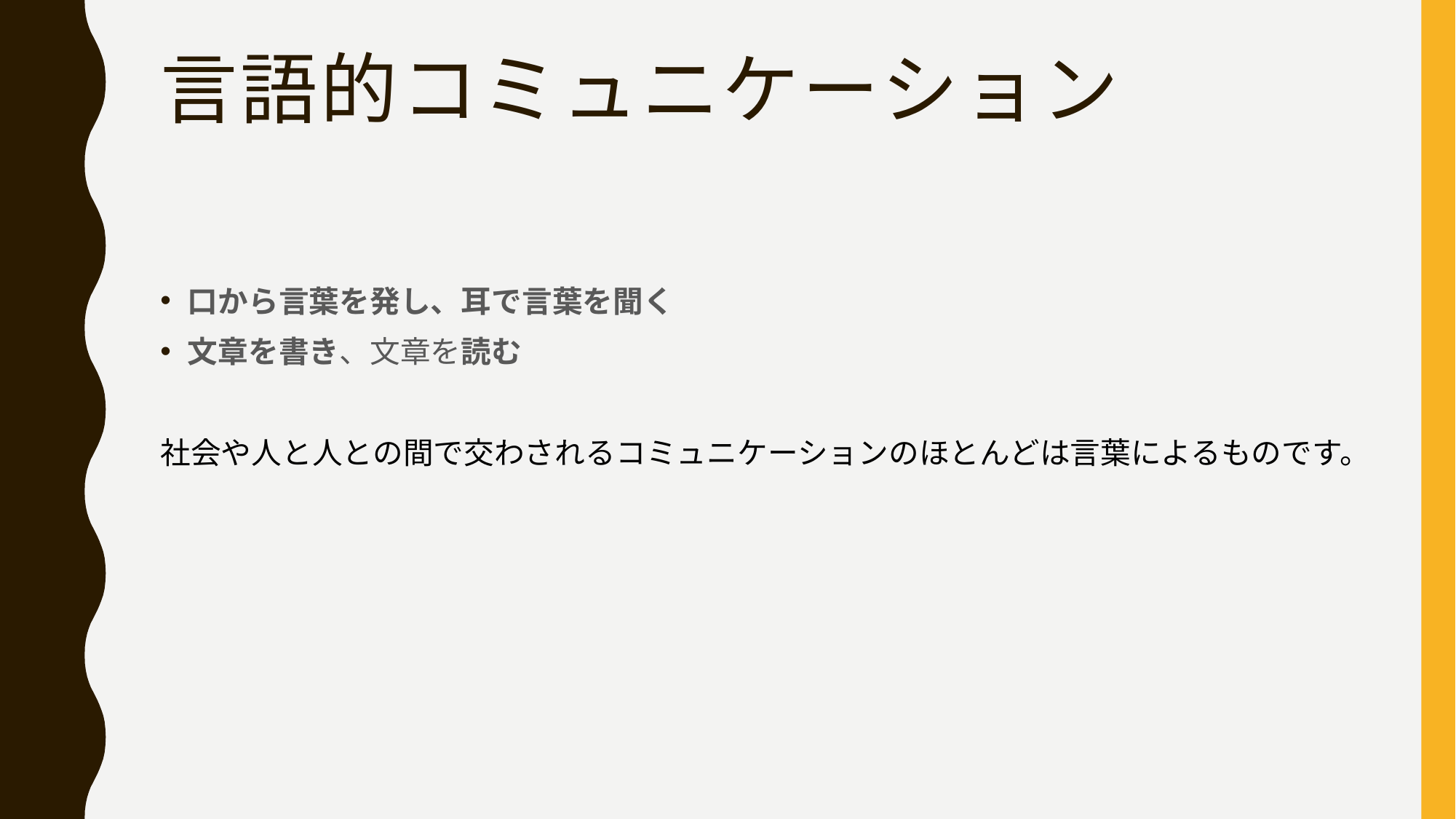

# 言語的コミュニケーション
口から言葉を発し、耳で言葉を聞く
文章を書き、文章を読む

社会や人と人との間で交わされるコミュニケーションのほとんどは言葉によるものです。